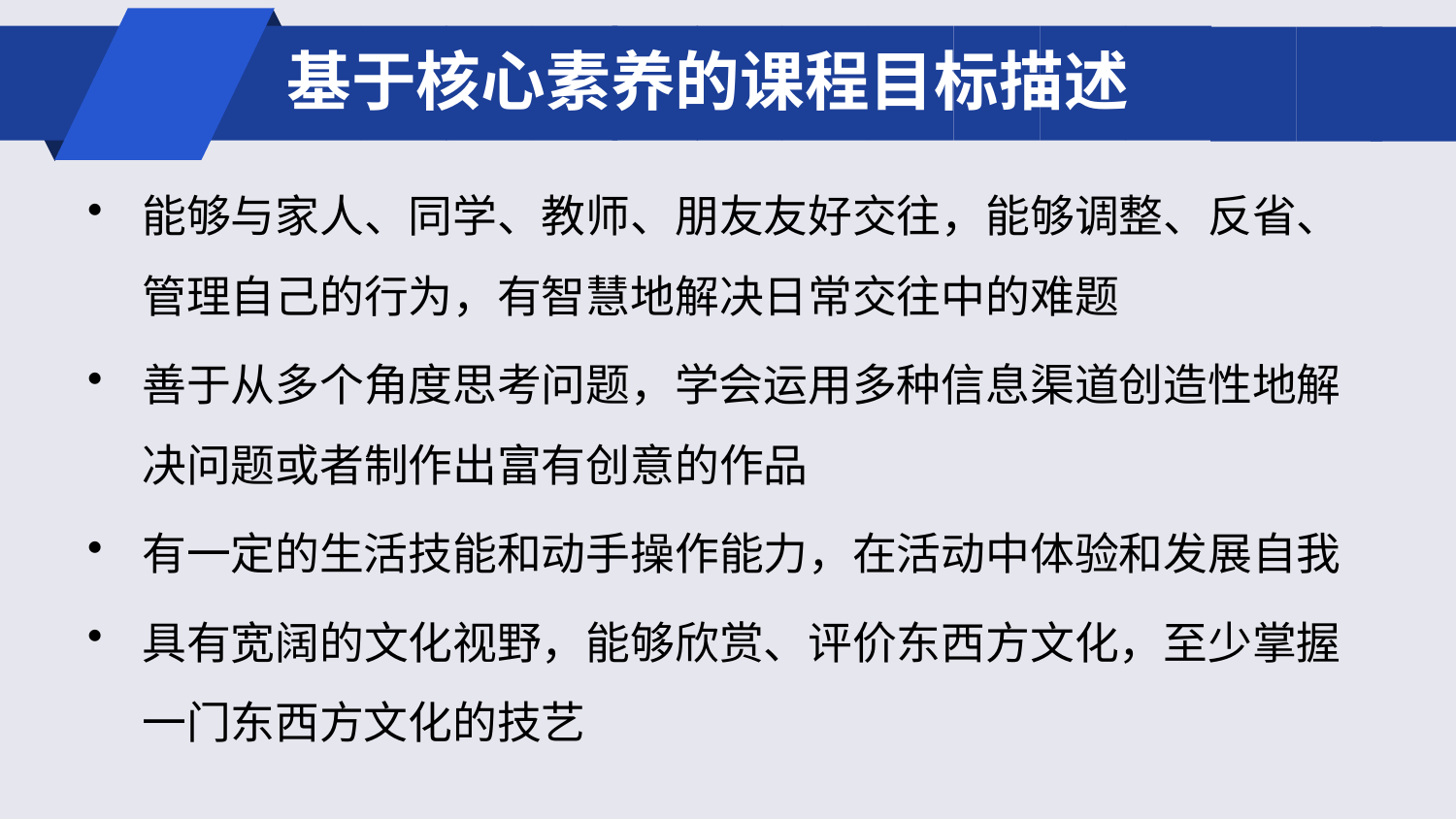

# 基于核心素养的课程目标描述
能够与家人、同学、教师、朋友友好交往，能够调整、反省、管理自己的行为，有智慧地解决日常交往中的难题
善于从多个角度思考问题，学会运用多种信息渠道创造性地解决问题或者制作出富有创意的作品
有一定的生活技能和动手操作能力，在活动中体验和发展自我
具有宽阔的文化视野，能够欣赏、评价东西方文化，至少掌握一门东西方文化的技艺